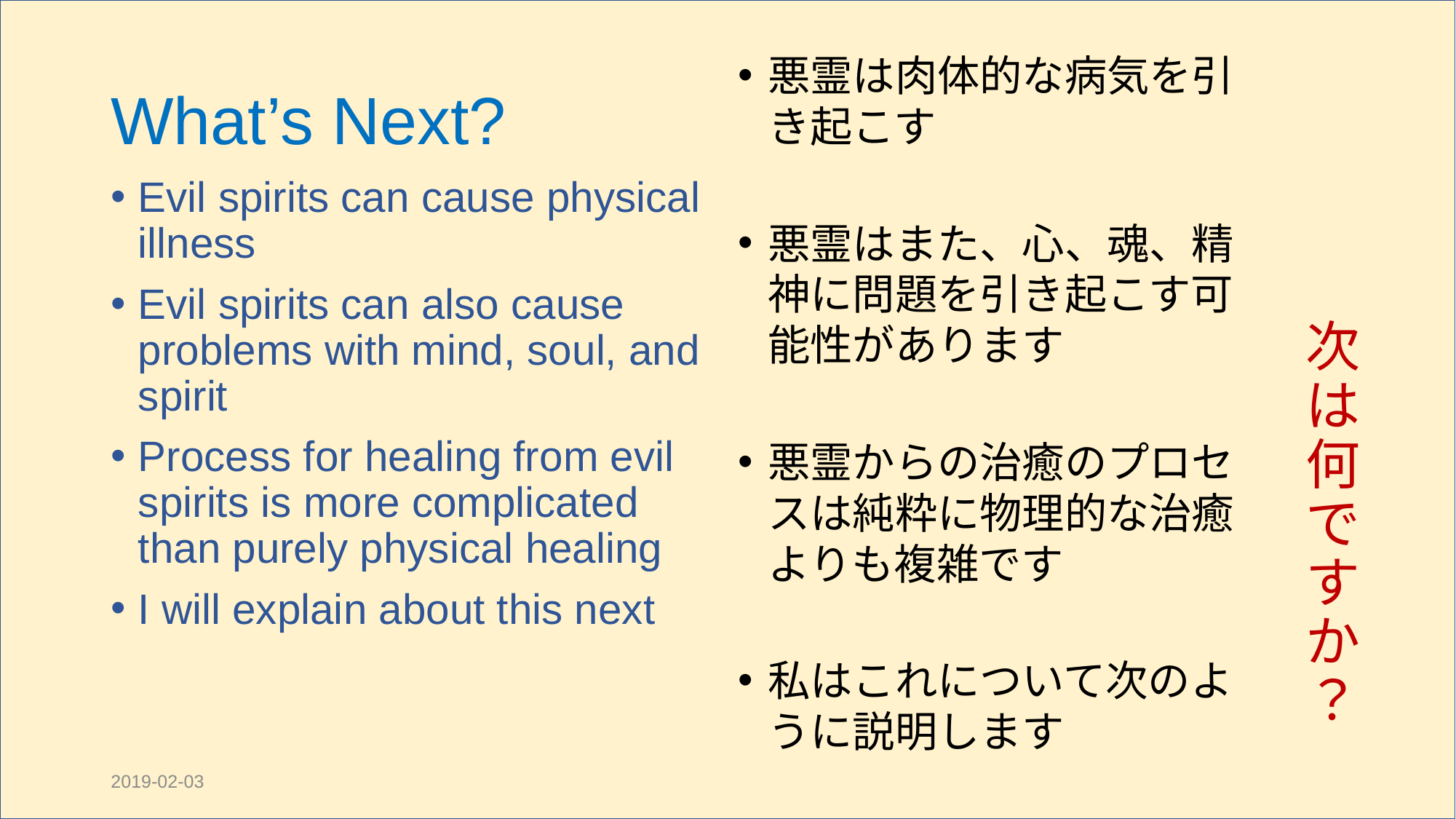

悪霊は肉体的な病気を引き起こす
悪霊はまた、心、魂、精神に問題を引き起こす可能性があります
悪霊からの治癒のプロセスは純粋に物理的な治癒よりも複雑です
私はこれについて次のように説明します
# What’s Next?
次は何ですか？
Evil spirits can cause physical illness
Evil spirits can also cause problems with mind, soul, and spirit
Process for healing from evil spirits is more complicated than purely physical healing
I will explain about this next
2019-02-03
Healing with Jesus draft 3
60